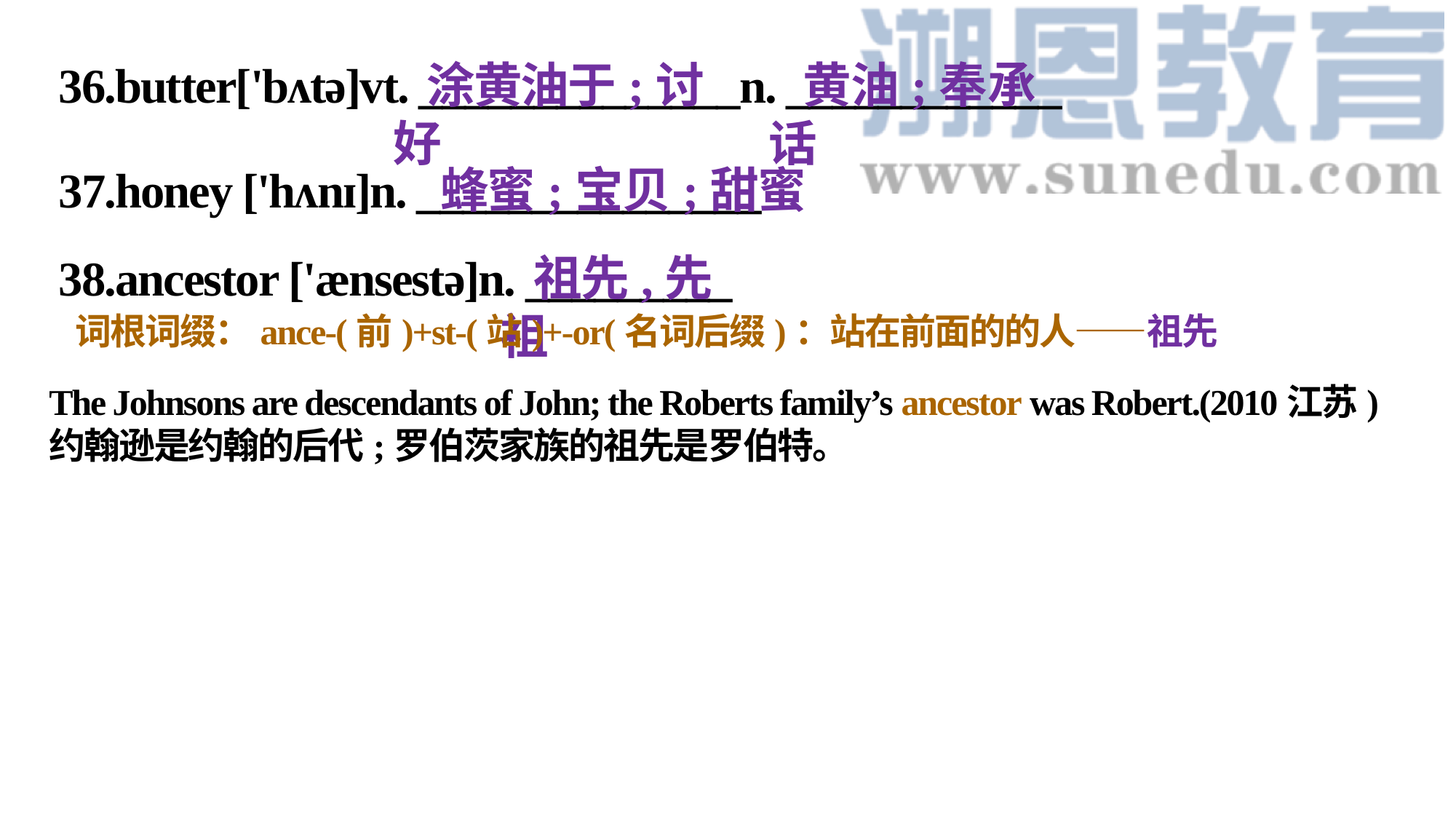

36.butter['bʌtə]vt. ______________n. ____________
  涂黄油于;讨好
  黄油;奉承话
37.honey ['hʌnɪ]n. _______________
 蜂蜜;宝贝;甜蜜
38.ancestor ['ænsestə]n. _________
  祖先,先祖
 词根词缀：ance-(前)+st-(站)+-or(名词后缀)：站在前面的的人——祖先
The Johnsons are descendants of John; the Roberts family’s ancestor was Robert.(2010江苏)
约翰逊是约翰的后代;罗伯茨家族的祖先是罗伯特。